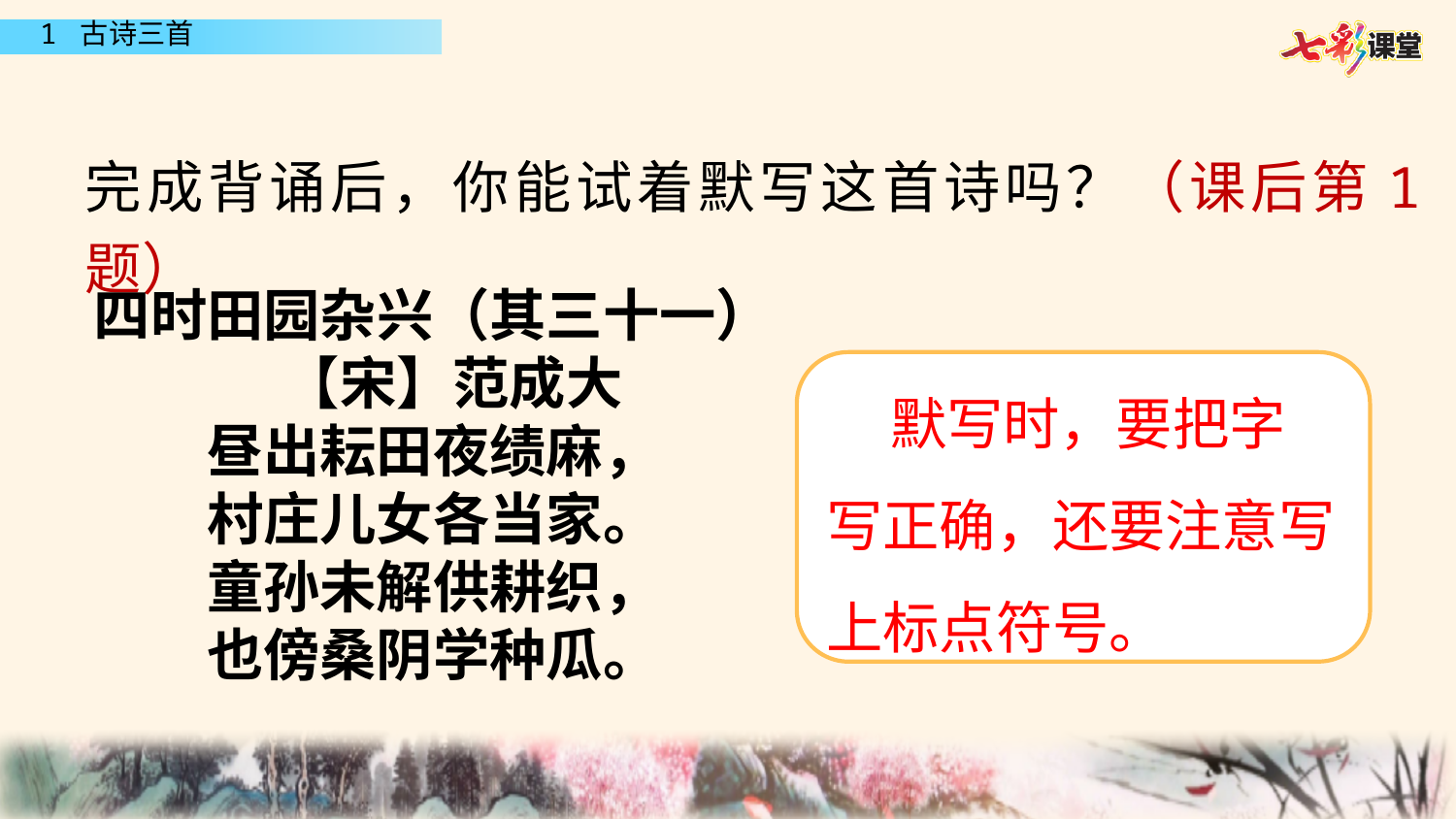

完成背诵后，你能试着默写这首诗吗？（课后第1题）
四时田园杂兴（其三十一）
  【宋】范成大
昼出耘田夜绩麻，
村庄儿女各当家。
童孙未解供耕织，
也傍桑阴学种瓜。
    默写时，要把字写正确，还要注意写上标点符号。